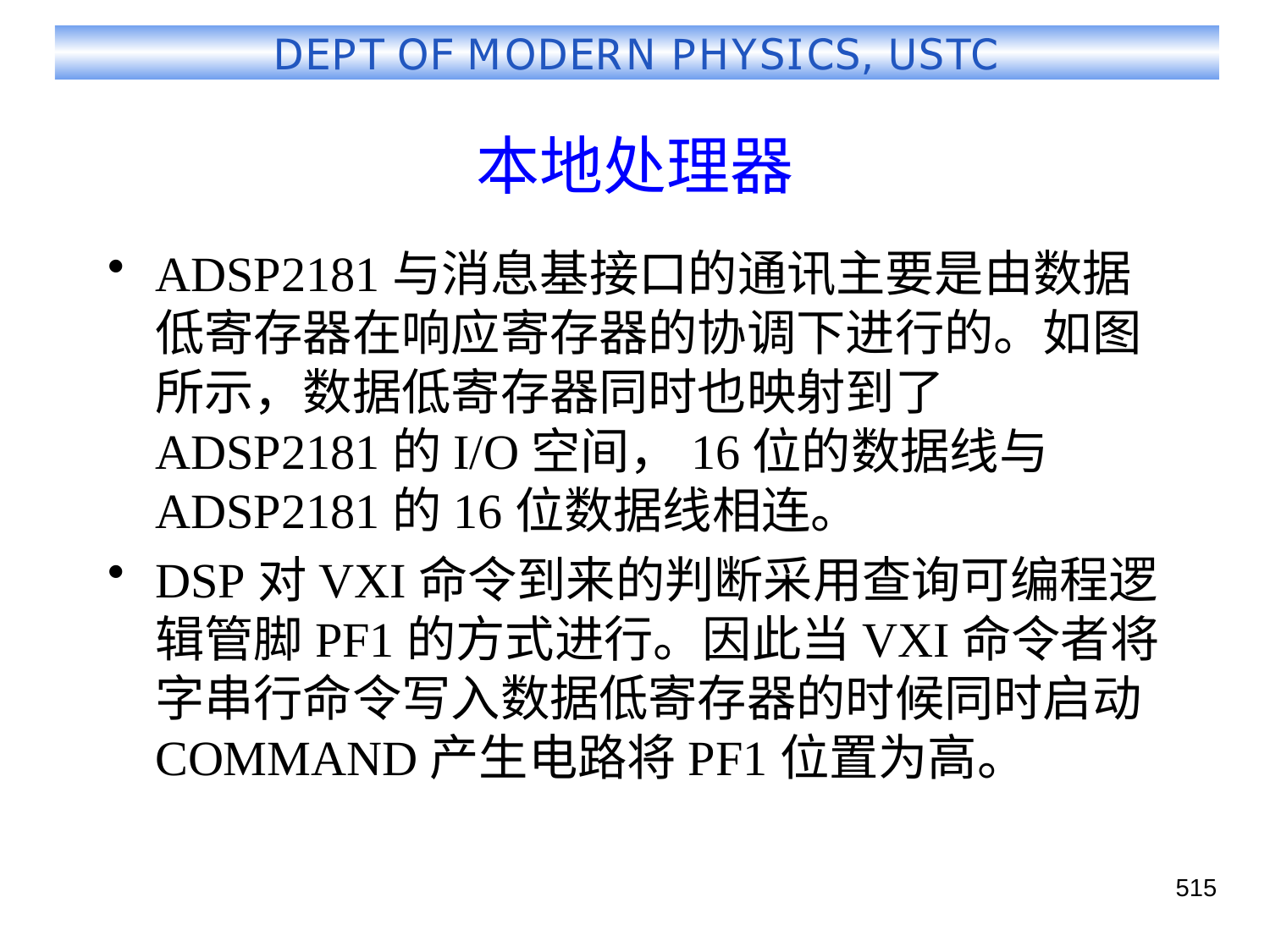

# 本地处理器
ADSP2181与消息基接口的通讯主要是由数据低寄存器在响应寄存器的协调下进行的。如图所示，数据低寄存器同时也映射到了ADSP2181的I/O空间，16位的数据线与ADSP2181的16位数据线相连。
DSP对VXI命令到来的判断采用查询可编程逻辑管脚PF1的方式进行。因此当VXI命令者将字串行命令写入数据低寄存器的时候同时启动COMMAND产生电路将PF1位置为高。
515